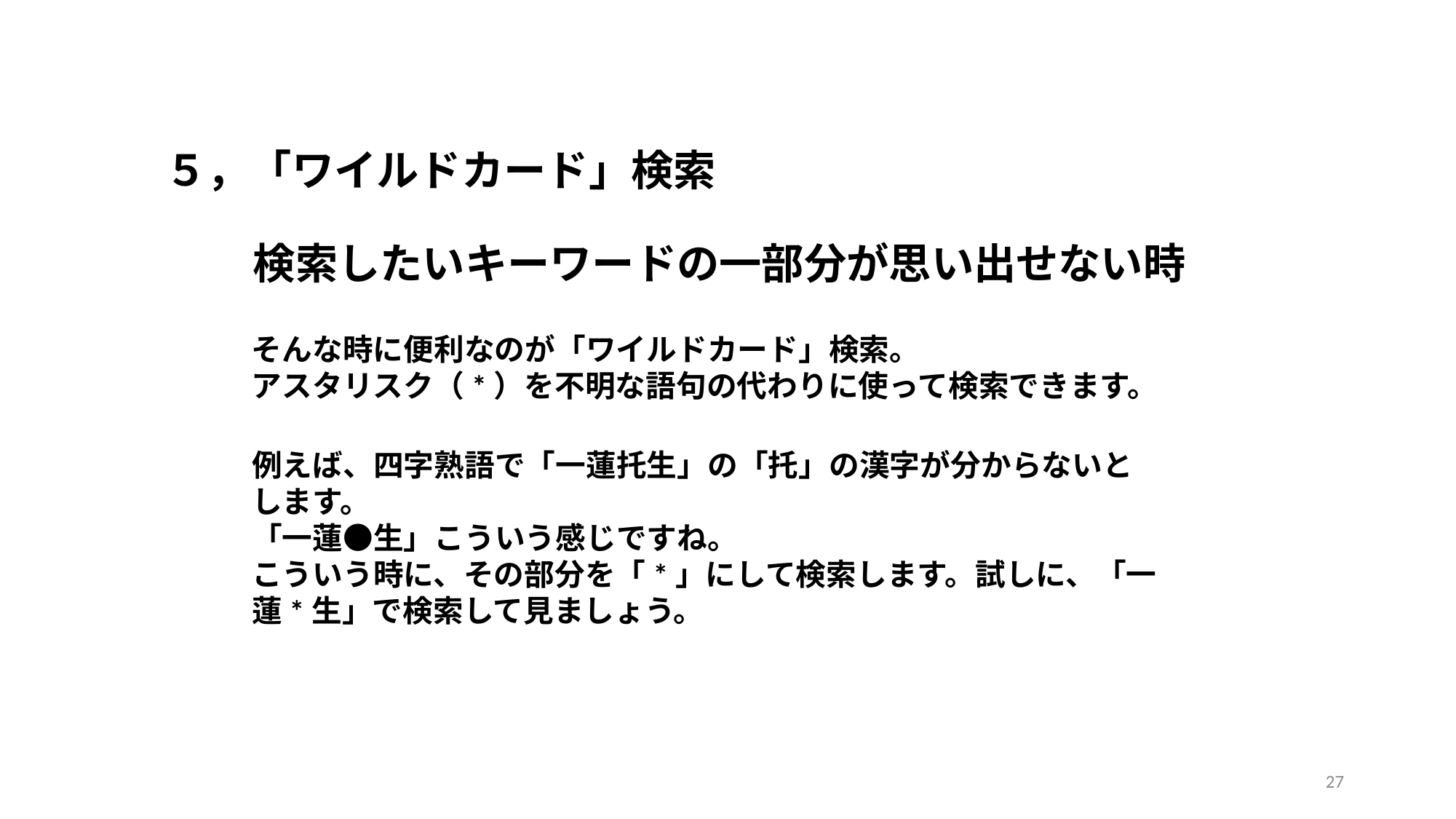

５，「ワイルドカード」検索
検索したいキーワードの一部分が思い出せない時
そんな時に便利なのが「ワイルドカード」検索。
アスタリスク（*）を不明な語句の代わりに使って検索できます。
例えば、四字熟語で「一蓮托生」の「托」の漢字が分からないとします。
「一蓮●生」こういう感じですね。
こういう時に、その部分を「*」にして検索します。試しに、「一蓮*生」で検索して見ましょう。
27